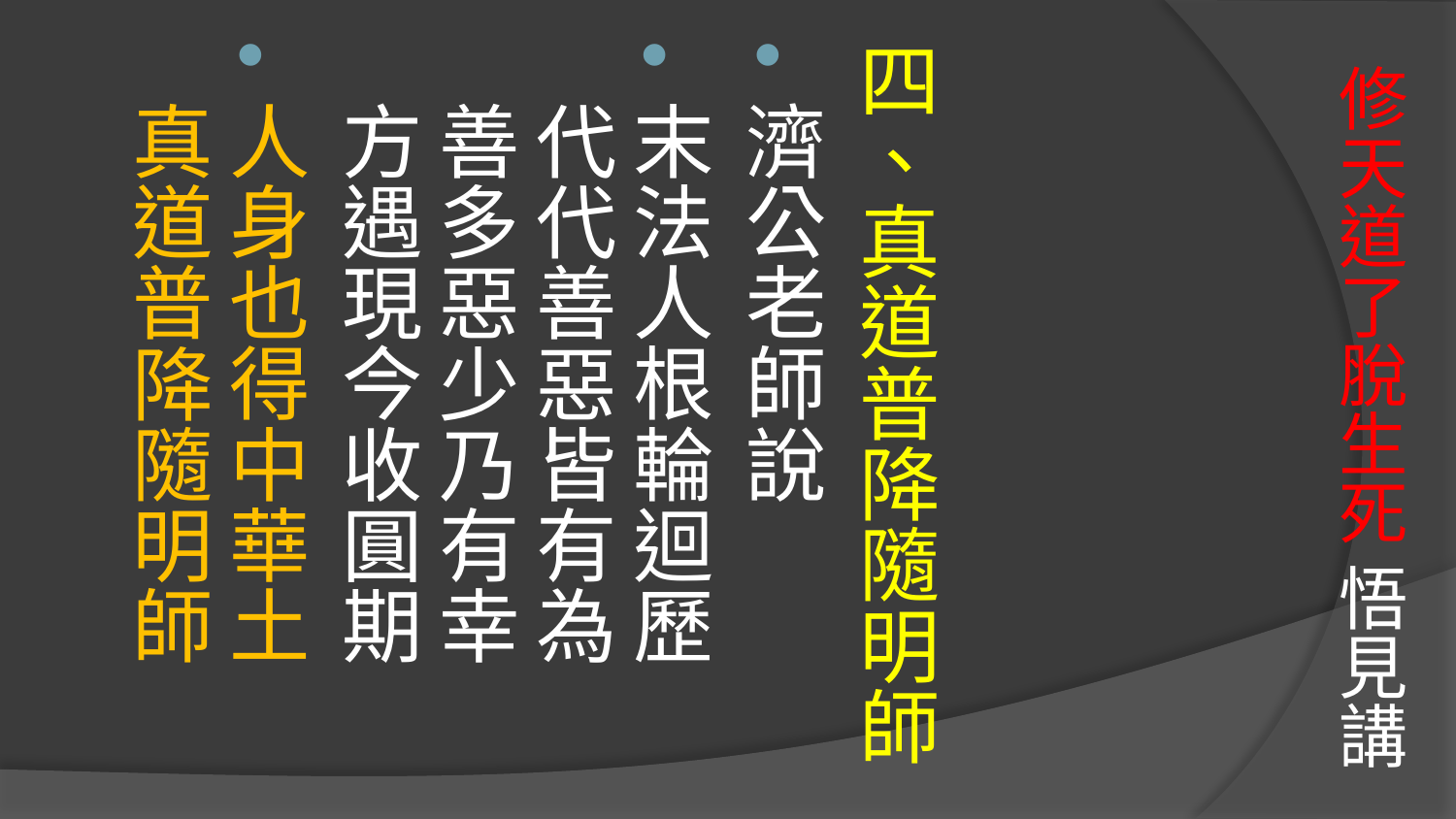

四、真道普降隨明師
濟公老師說
末法人根輪迴歷　代代善惡皆有為
善多惡少乃有幸　方遇現今收圓期
人身也得中華土　真道普降隨明師
# 修天道了脫生死 悟見講